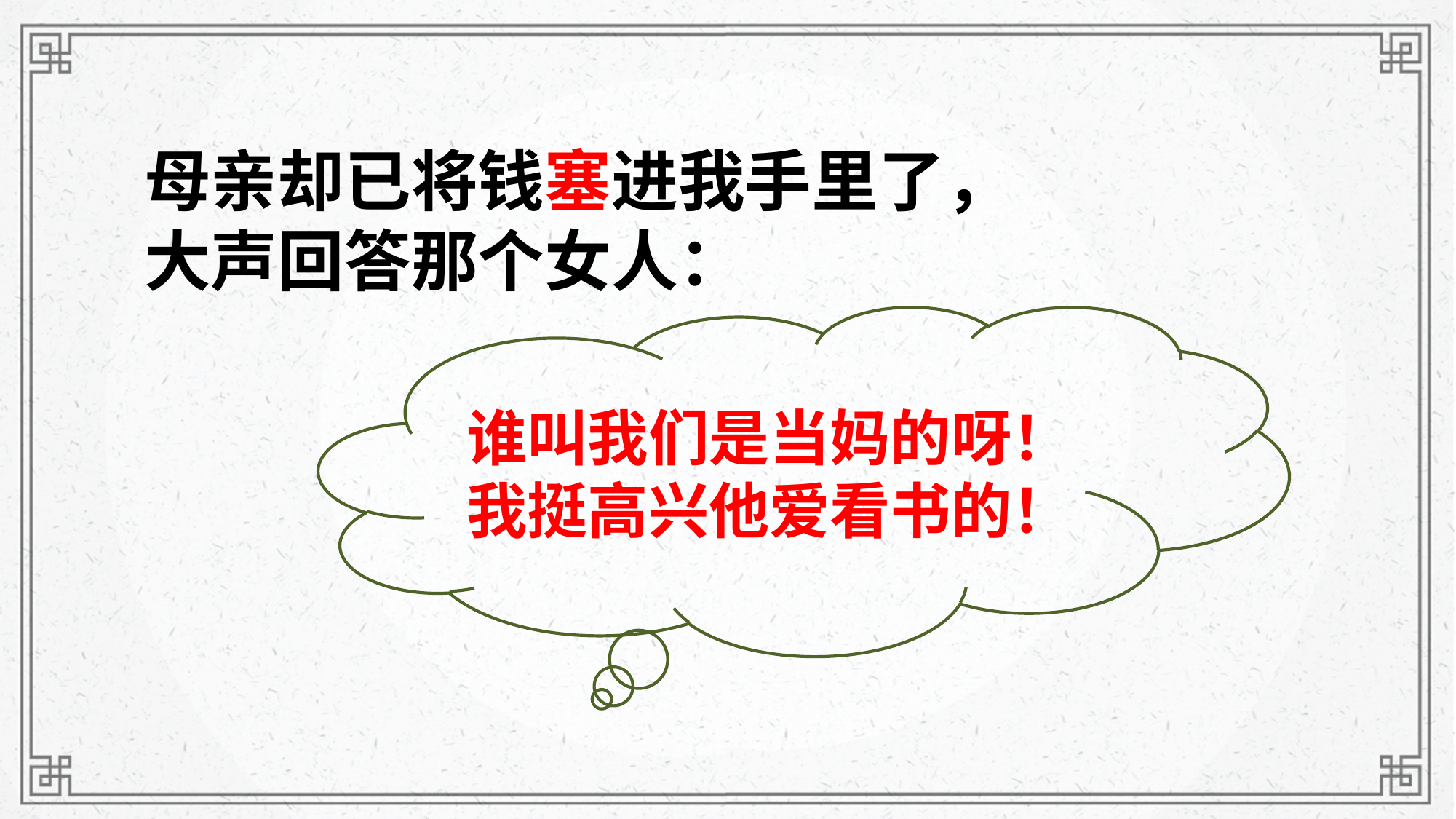

母亲却已将钱塞进我手里了，大声回答那个女人：
谁叫我们是当妈的呀！我挺高兴他爱看书的！